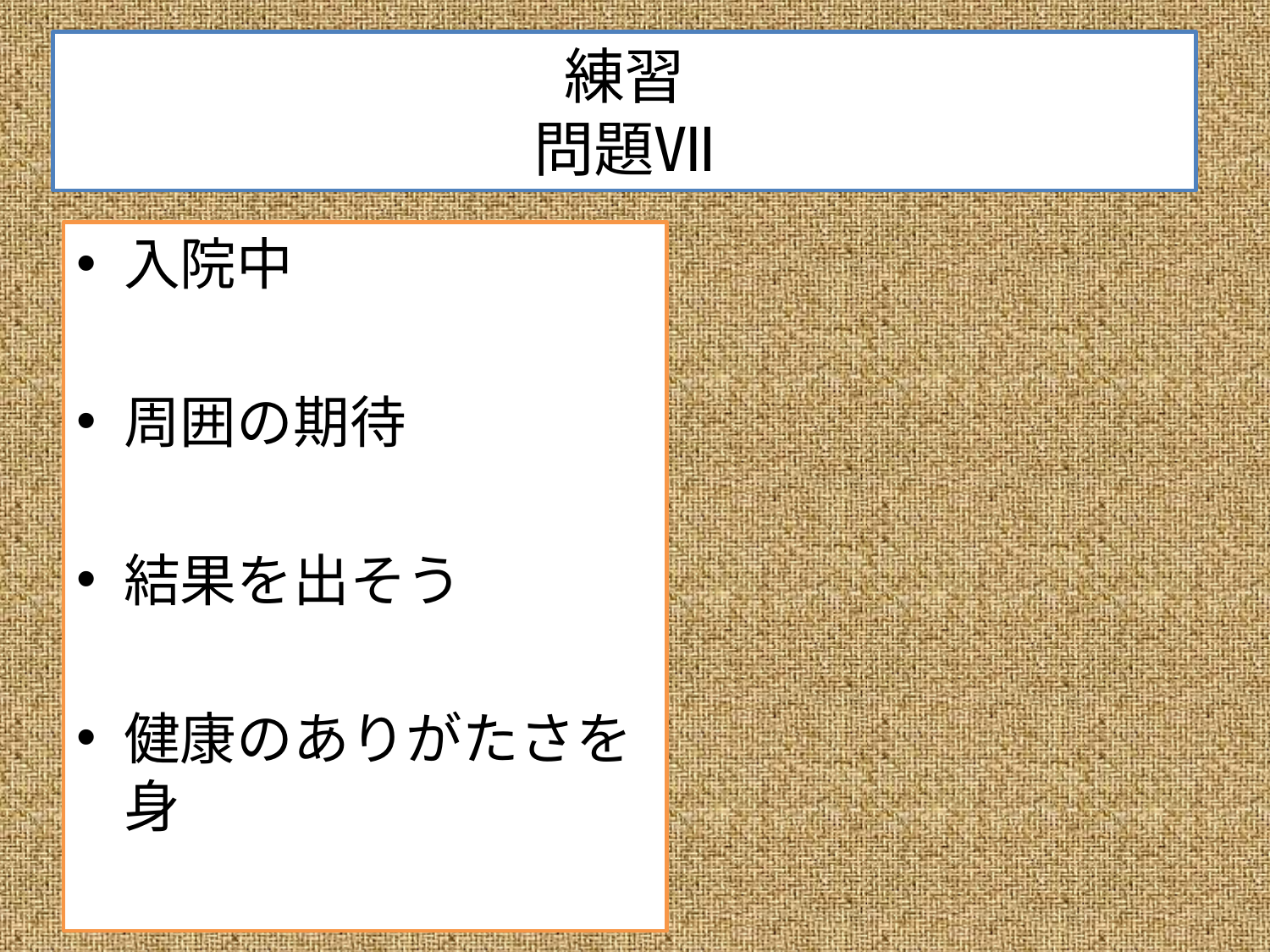

# 練習 問題Ⅶ
入院中

周囲の期待

結果を出そう

健康のありがたさを身
にあっては
にこたえて
とも
をもって